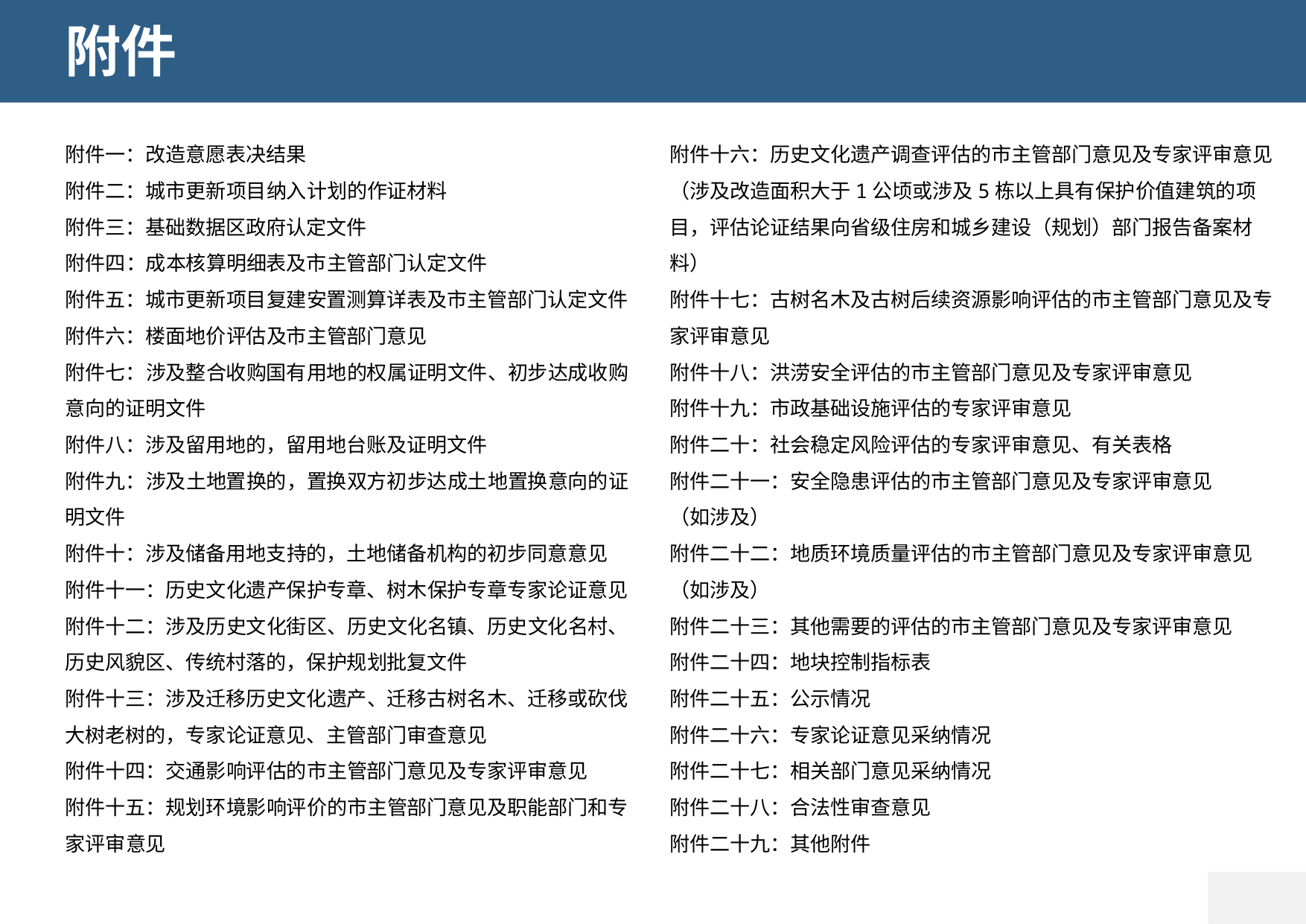

附件
附件一：改造意愿表决结果
附件二：城市更新项目纳入计划的作证材料
附件三：基础数据区政府认定文件
附件四：成本核算明细表及市主管部门认定文件
附件五：城市更新项目复建安置测算详表及市主管部门认定文件
附件六：楼面地价评估及市主管部门意见
附件七：涉及整合收购国有用地的权属证明文件、初步达成收购意向的证明文件
附件八：涉及留用地的，留用地台账及证明文件
附件九：涉及土地置换的，置换双方初步达成土地置换意向的证明文件
附件十：涉及储备用地支持的，土地储备机构的初步同意意见
附件十一：历史文化遗产保护专章、树木保护专章专家论证意见
附件十二：涉及历史文化街区、历史文化名镇、历史文化名村、历史风貌区、传统村落的，保护规划批复文件
附件十三：涉及迁移历史文化遗产、迁移古树名木、迁移或砍伐大树老树的，专家论证意见、主管部门审查意见
附件十四：交通影响评估的市主管部门意见及专家评审意见
附件十五：规划环境影响评价的市主管部门意见及职能部门和专家评审意见

附件十六：历史文化遗产调查评估的市主管部门意见及专家评审意见（涉及改造面积大于1公顷或涉及5栋以上具有保护价值建筑的项目，评估论证结果向省级住房和城乡建设（规划）部门报告备案材料）
附件十七：古树名木及古树后续资源影响评估的市主管部门意见及专家评审意见
附件十八：洪涝安全评估的市主管部门意见及专家评审意见
附件十九：市政基础设施评估的专家评审意见
附件二十：社会稳定风险评估的专家评审意见、有关表格
附件二十一：安全隐患评估的市主管部门意见及专家评审意见
（如涉及）
附件二十二：地质环境质量评估的市主管部门意见及专家评审意见（如涉及）
附件二十三：其他需要的评估的市主管部门意见及专家评审意见
附件二十四：地块控制指标表
附件二十五：公示情况
附件二十六：专家论证意见采纳情况
附件二十七：相关部门意见采纳情况
附件二十八：合法性审查意见
附件二十九：其他附件
81